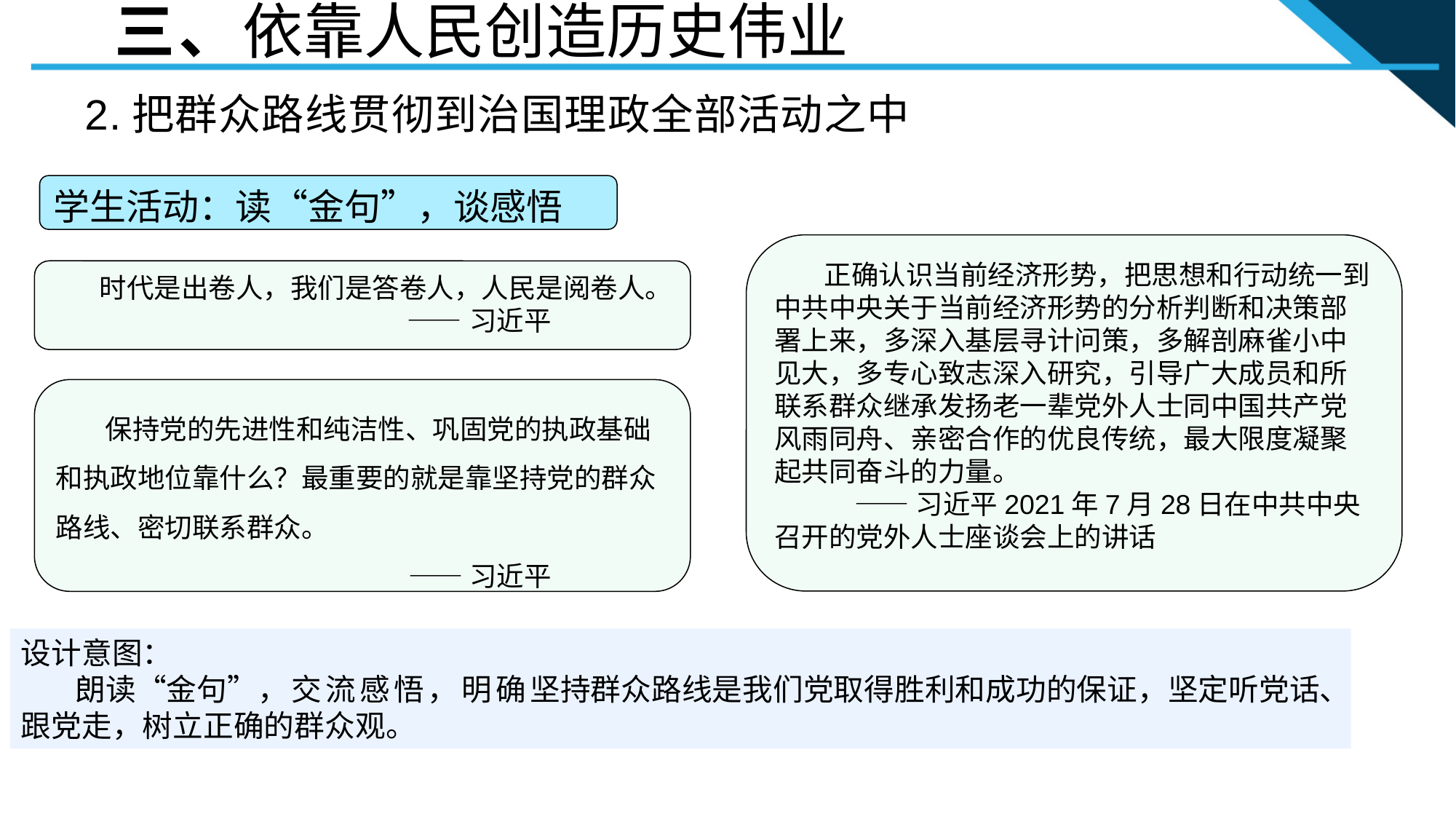

三、依靠人民创造历史伟业
    2.把群众路线贯彻到治国理政全部活动之中
学生活动：读“金句”，谈感悟
       正确认识当前经济形势，把思想和行动统一到中共中央关于当前经济形势的分析判断和决策部署上来，多深入基层寻计问策，多解剖麻雀小中见大，多专心致志深入研究，引导广大成员和所联系群众继承发扬老一辈党外人士同中国共产党风雨同舟、亲密合作的优良传统，最大限度凝聚起共同奋斗的力量。
             ——习近平2021年7月28日在中共中央召开的党外人士座谈会上的讲话
       时代是出卷人，我们是答卷人，人民是阅卷人。
                                                          ——习近平
       保持党的先进性和纯洁性、巩固党的执政基础和执政地位靠什么？最重要的就是靠坚持党的群众路线、密切联系群众。
                                                         ——习近平
设计意图：
       朗读“金句”，交流感悟，明确坚持群众路线是我们党取得胜利和成功的保证，坚定听党话、跟党走，树立正确的群众观。